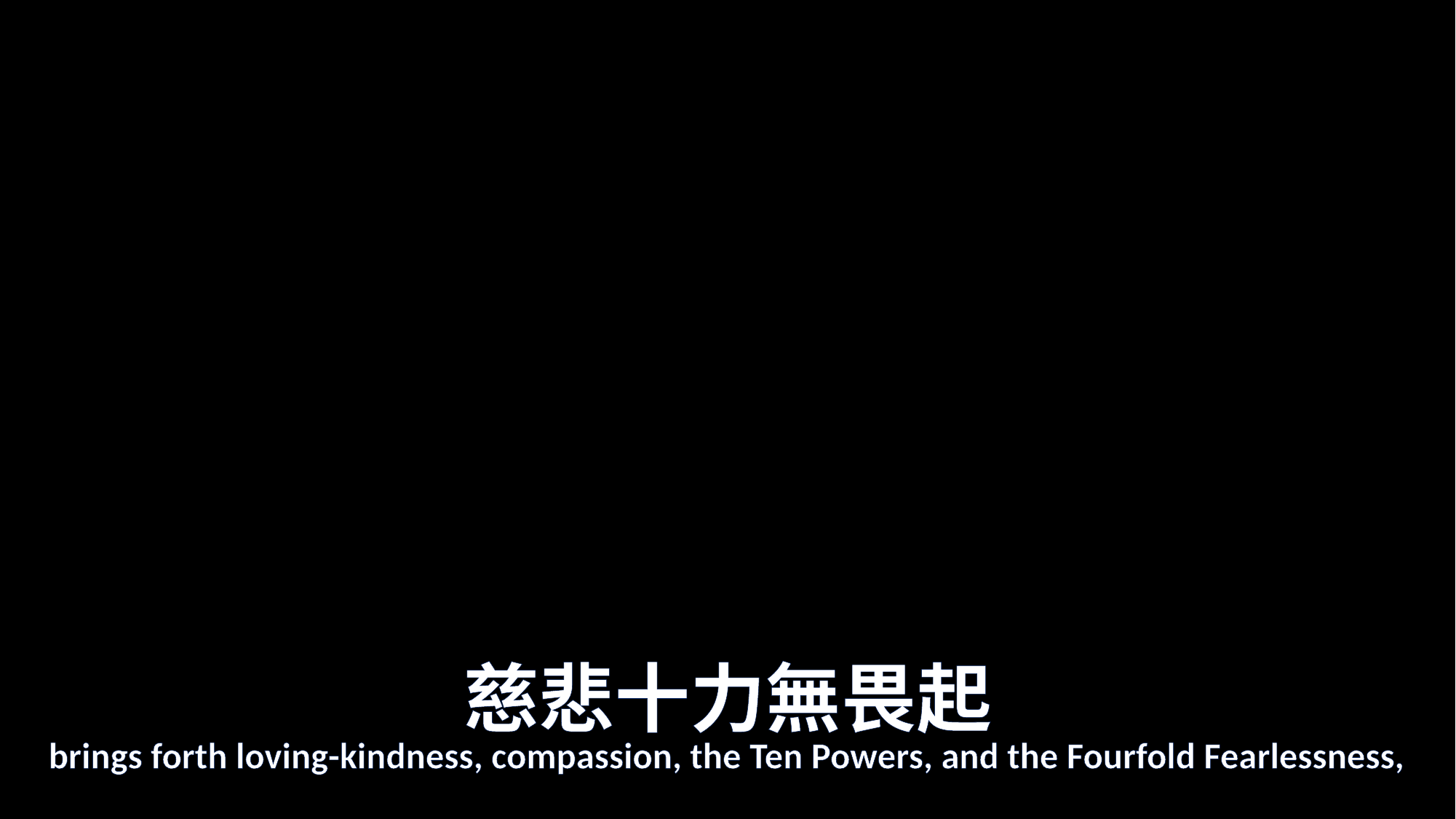

# 慈悲十力無畏起
brings forth loving-kindness, compassion, the Ten Powers, and the Fourfold Fearlessness,